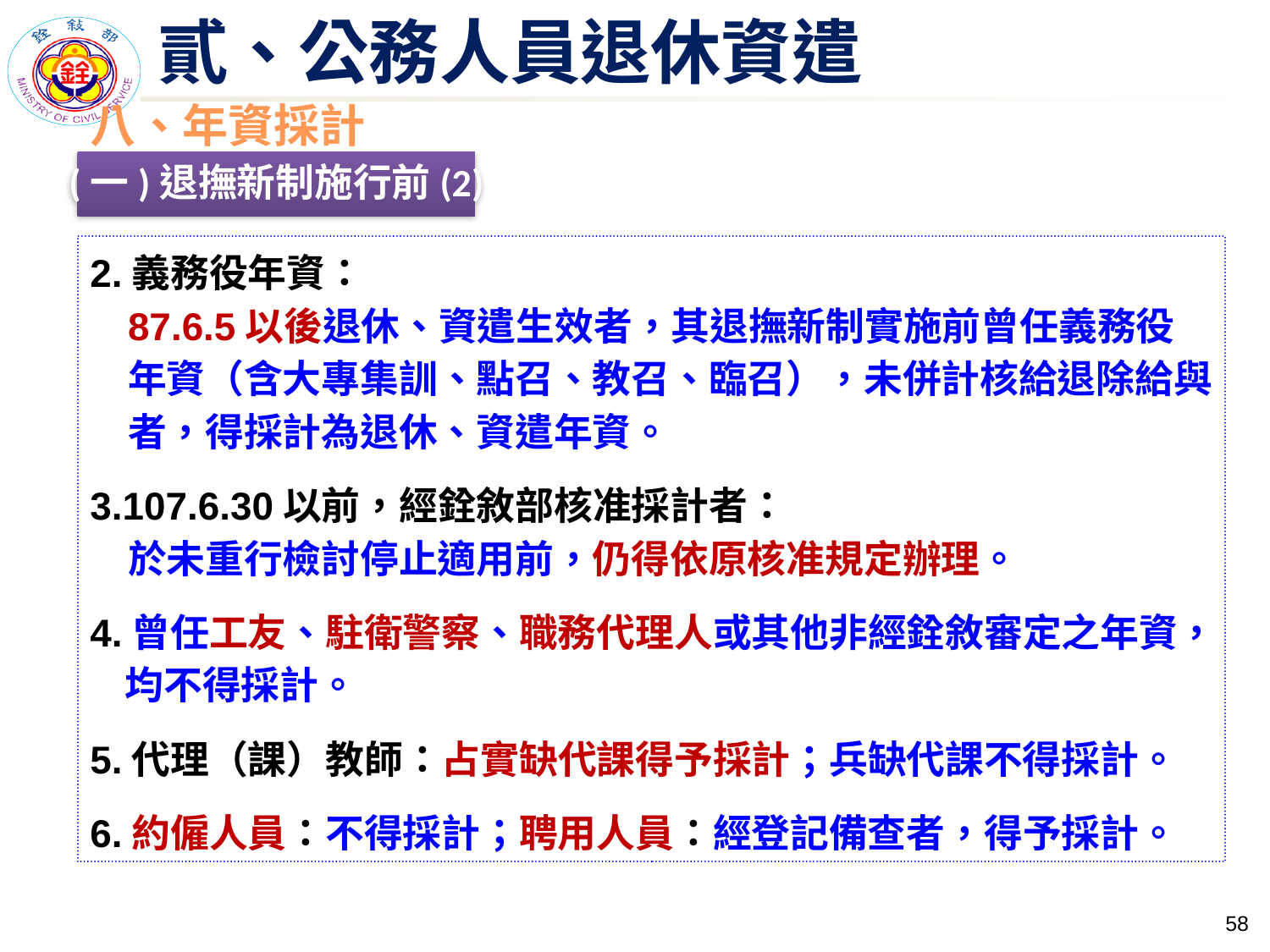

# 貳、公務人員退休資遣
八、年資採計
(一)退撫新制施行前(2)
2.義務役年資：
87.6.5以後退休、資遣生效者，其退撫新制實施前曾任義務役年資（含大專集訓、點召、教召、臨召），未併計核給退除給與者，得採計為退休、資遣年資。
3.107.6.30以前，經銓敘部核准採計者：
於未重行檢討停止適用前，仍得依原核准規定辦理。
4.曾任工友、駐衛警察、職務代理人或其他非經銓敘審定之年資，均不得採計。
5.代理（課）教師：占實缺代課得予採計；兵缺代課不得採計。
6.約僱人員：不得採計；聘用人員：經登記備查者，得予採計。
58